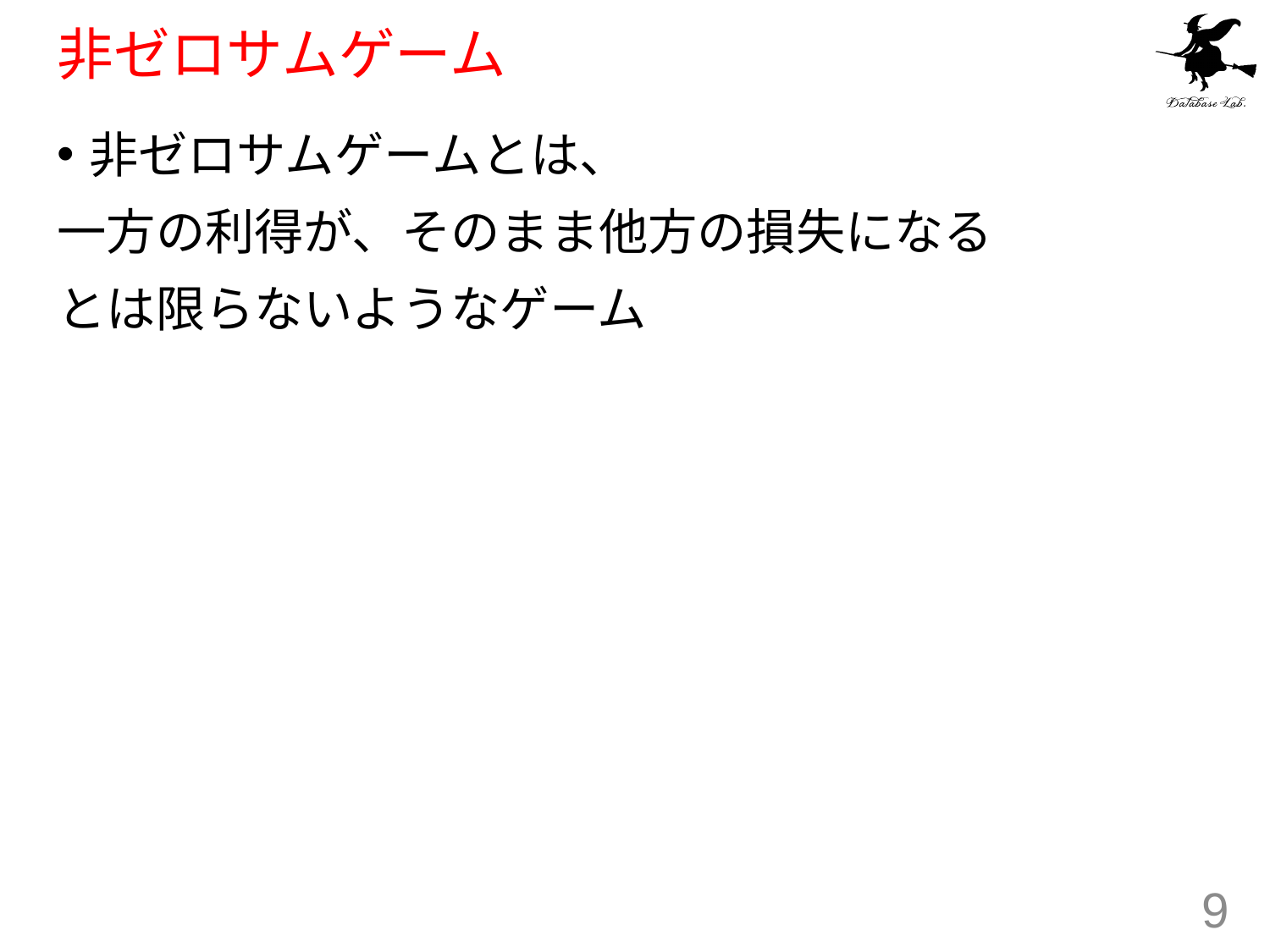

# 非ゼロサムゲーム
非ゼロサムゲームとは、
一方の利得が、そのまま他方の損失になる
とは限らないようなゲーム
9